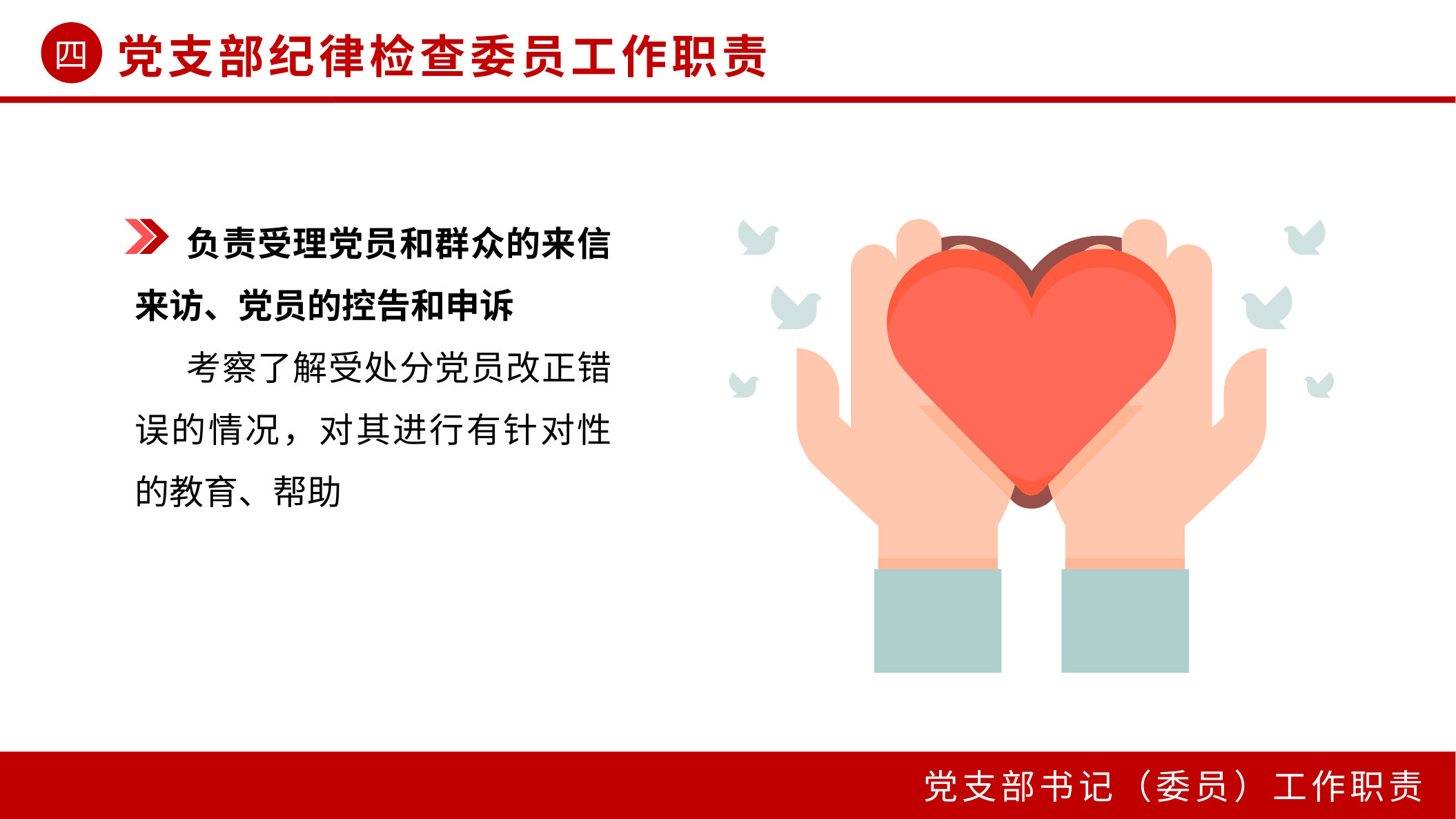

四
党支部纪律检查委员工作职责
负责受理党员和群众的来信来访、党员的控告和申诉
考察了解受处分党员改正错误的情况，对其进行有针对性的教育、帮助

党支部书记（委员）工作职责